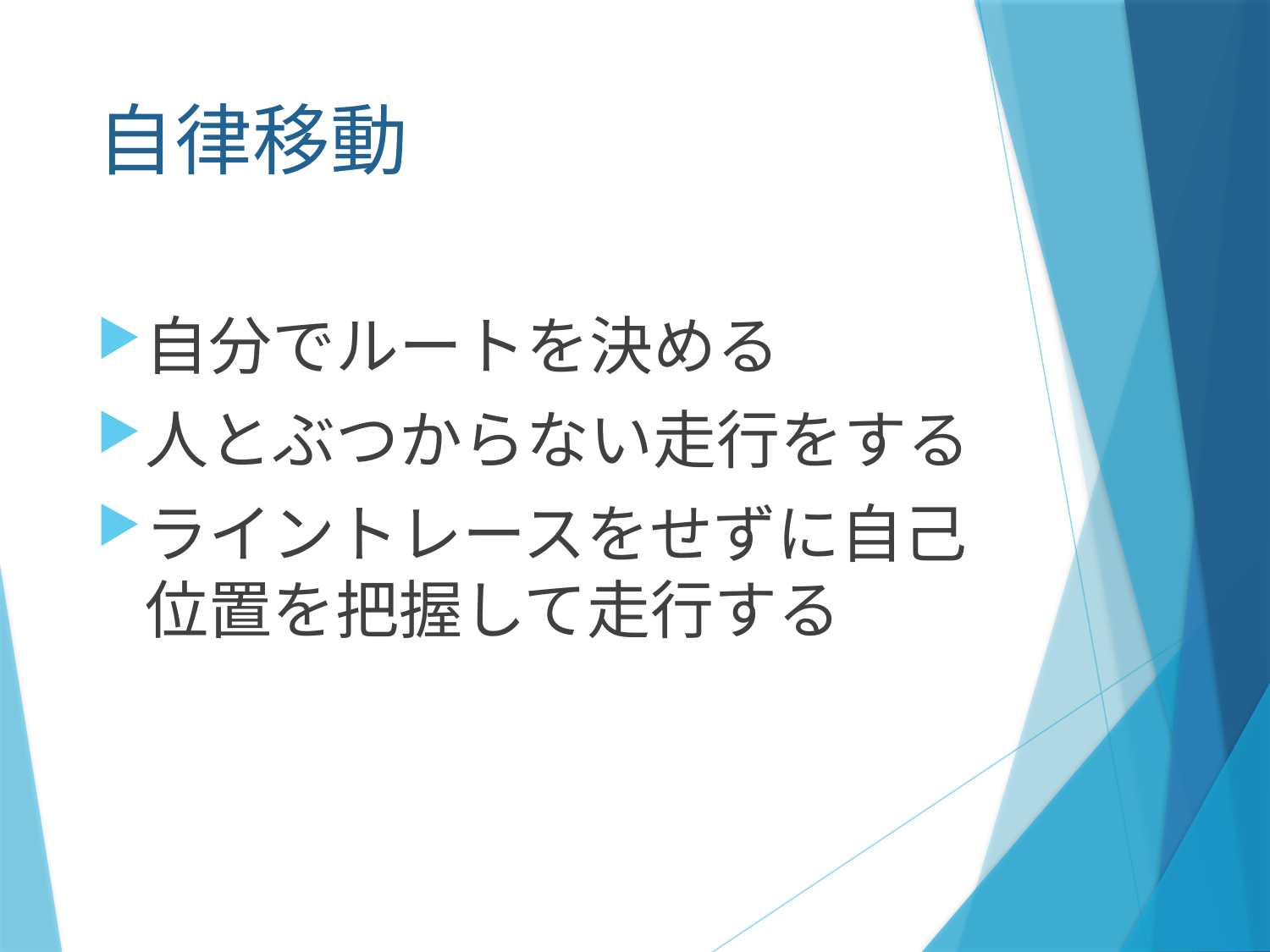

# 自律移動
自分でルートを決める
人とぶつからない走行をする
ライントレースをせずに自己位置を把握して走行する